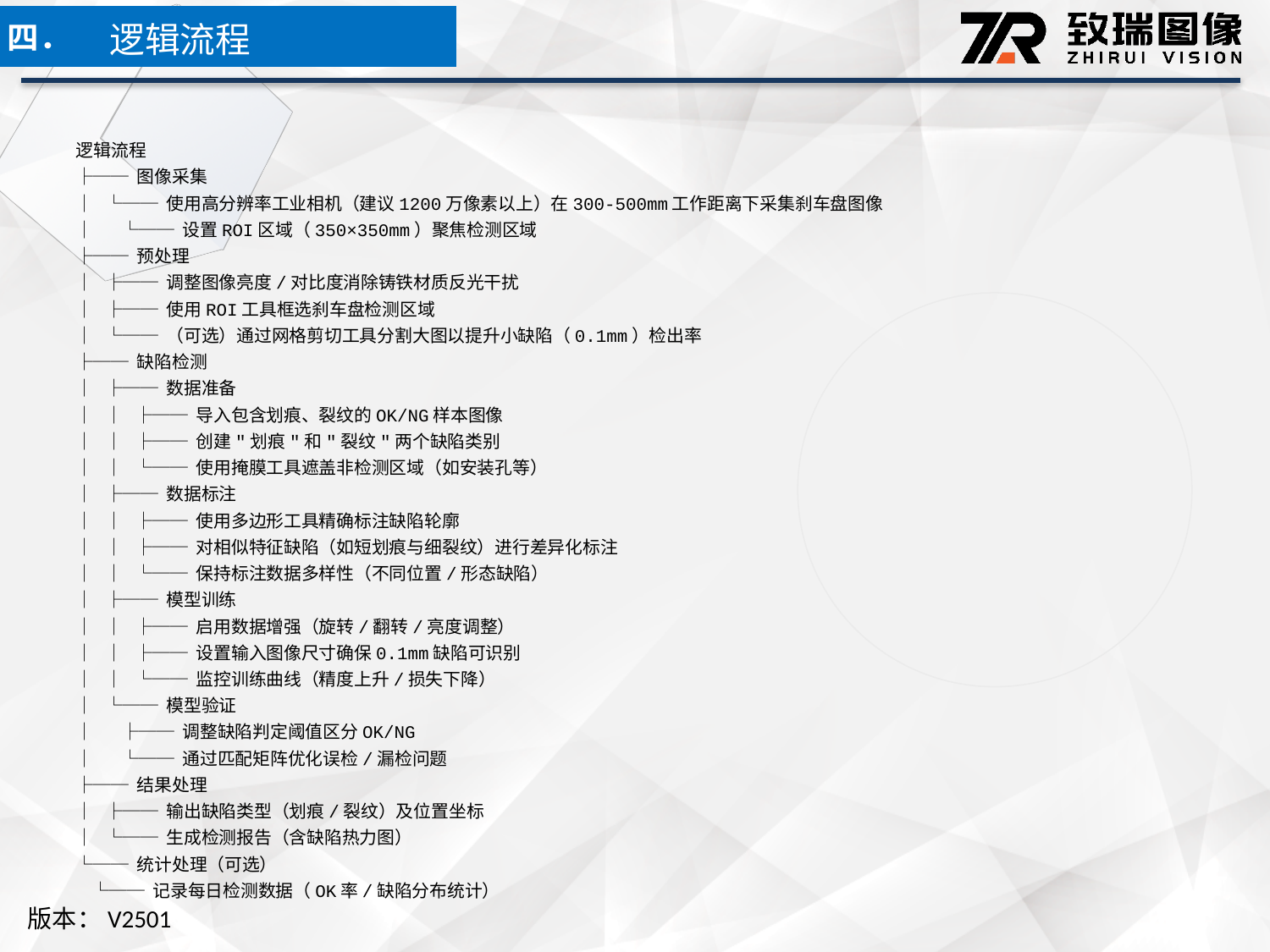

逻辑流程
四．

逻辑流程
├── 图像采集
│   └── 使用高分辨率工业相机（建议1200万像素以上）在300-500mm工作距离下采集刹车盘图像
│       └── 设置ROI区域（350×350mm）聚焦检测区域
├── 预处理
│   ├── 调整图像亮度/对比度消除铸铁材质反光干扰
│   ├── 使用ROI工具框选刹车盘检测区域
│   └── （可选）通过网格剪切工具分割大图以提升小缺陷（0.1mm）检出率
├── 缺陷检测
│   ├── 数据准备
│   │   ├── 导入包含划痕、裂纹的OK/NG样本图像
│   │   ├── 创建"划痕"和"裂纹"两个缺陷类别
│   │   └── 使用掩膜工具遮盖非检测区域（如安装孔等）
│   ├── 数据标注
│   │   ├── 使用多边形工具精确标注缺陷轮廓
│   │   ├── 对相似特征缺陷（如短划痕与细裂纹）进行差异化标注
│   │   └── 保持标注数据多样性（不同位置/形态缺陷）
│   ├── 模型训练
│   │   ├── 启用数据增强（旋转/翻转/亮度调整）
│   │   ├── 设置输入图像尺寸确保0.1mm缺陷可识别
│   │   └── 监控训练曲线（精度上升/损失下降）
│   └── 模型验证
│       ├── 调整缺陷判定阈值区分OK/NG
│       └── 通过匹配矩阵优化误检/漏检问题
├── 结果处理
│   ├── 输出缺陷类型（划痕/裂纹）及位置坐标
│   └── 生成检测报告（含缺陷热力图）
└── 统计处理（可选）
    └── 记录每日检测数据（OK率/缺陷分布统计）